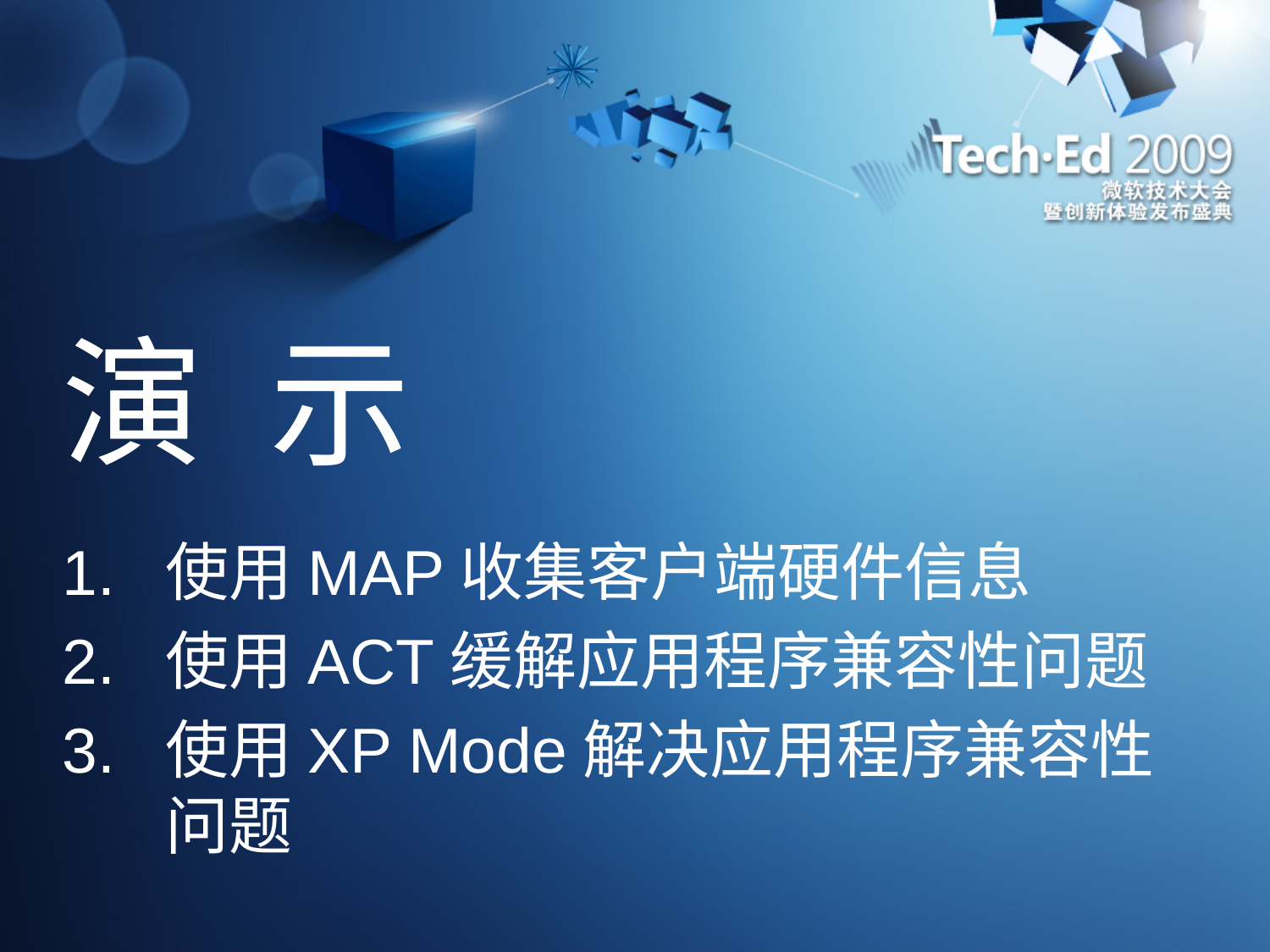

# 演 示
使用MAP收集客户端硬件信息
使用ACT缓解应用程序兼容性问题
使用XP Mode解决应用程序兼容性问题